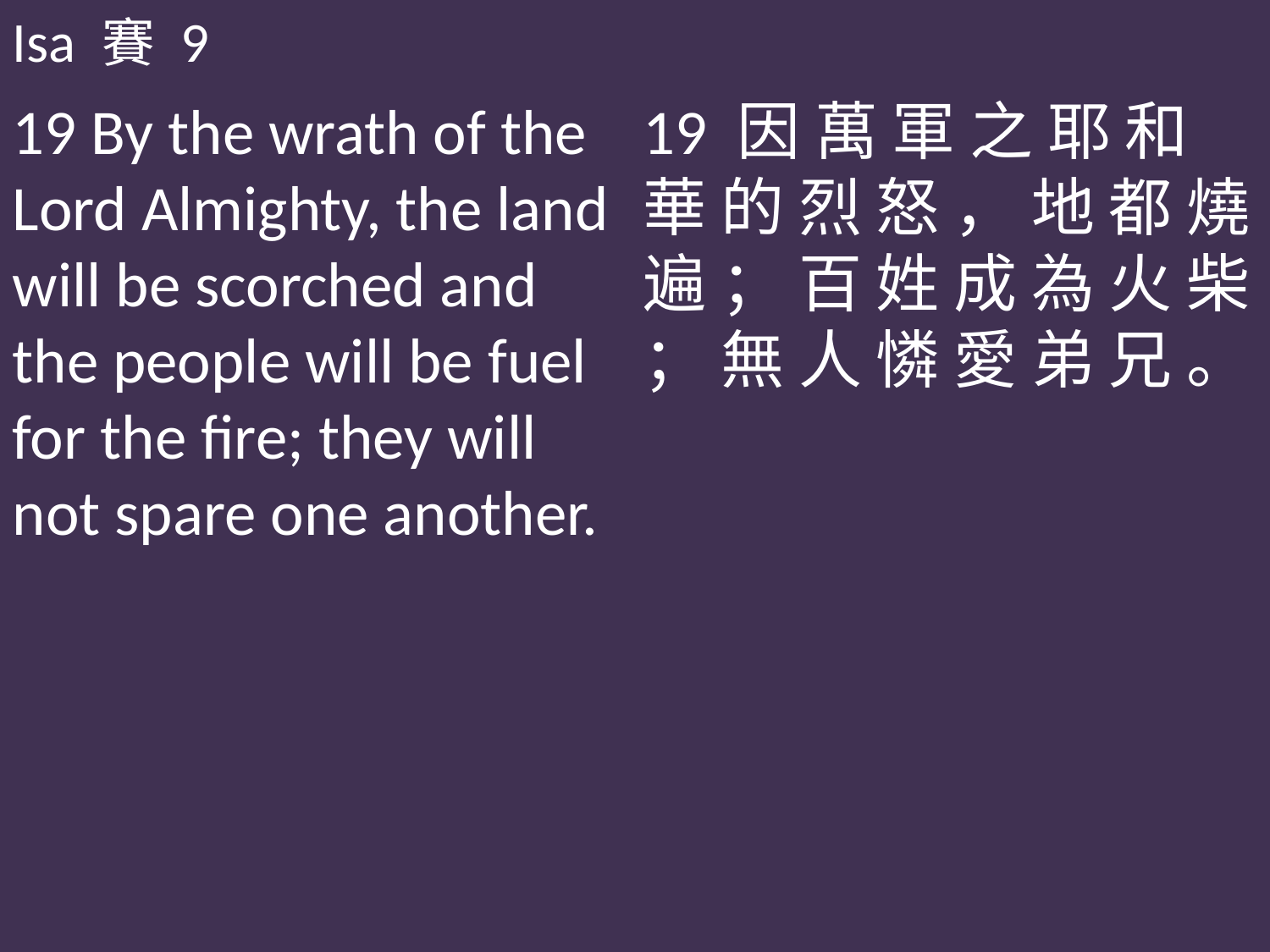

Isa 賽 9
19 By the wrath of the Lord Almighty, the land will be scorched and the people will be fuel for the fire; they will not spare one another.
19 因 萬 軍 之 耶 和 華 的 烈 怒 ， 地 都 燒 遍 ； 百 姓 成 為 火 柴 ； 無 人 憐 愛 弟 兄 。